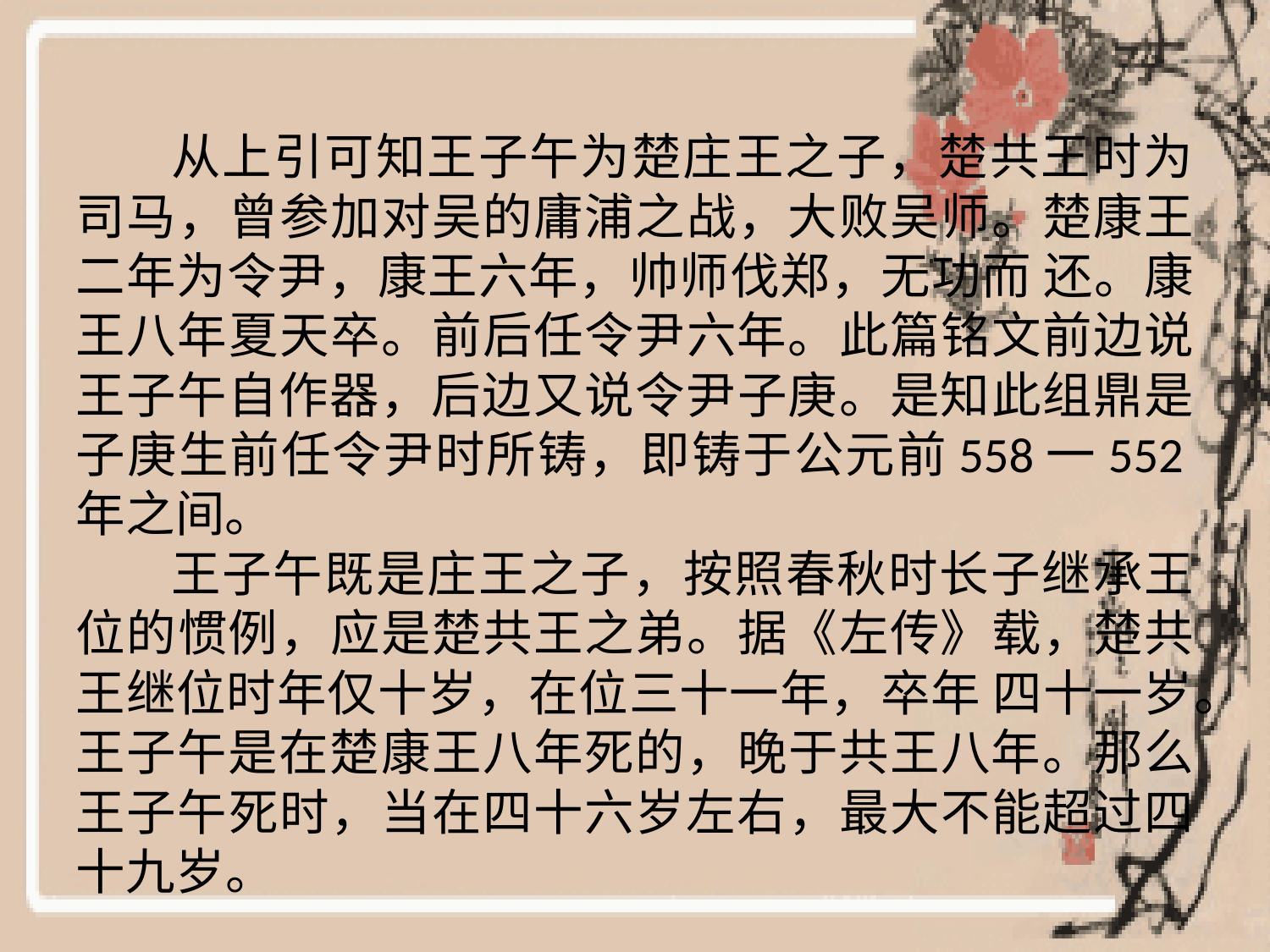

#
从上引可知王子午为楚庄王之子，楚共王时为司马，曾参加对吴的庸浦之战，大败吴师。楚康王二年为令尹，康王六年，帅师伐郑，无功而 还。康王八年夏天卒。前后任令尹六年。此篇铭文前边说王子午自作器，后边又说令尹子庚。是知此组鼎是子庚生前任令尹时所铸，即铸于公元前558一552年之间。
王子午既是庄王之子，按照春秋时长子继承王位的惯例，应是楚共王之弟。据《左传》载，楚共王继位时年仅十岁，在位三十一年，卒年 四十一岁。王子午是在楚康王八年死的，晚于共王八年。那么王子午死时，当在四十六岁左右，最大不能超过四十九岁。